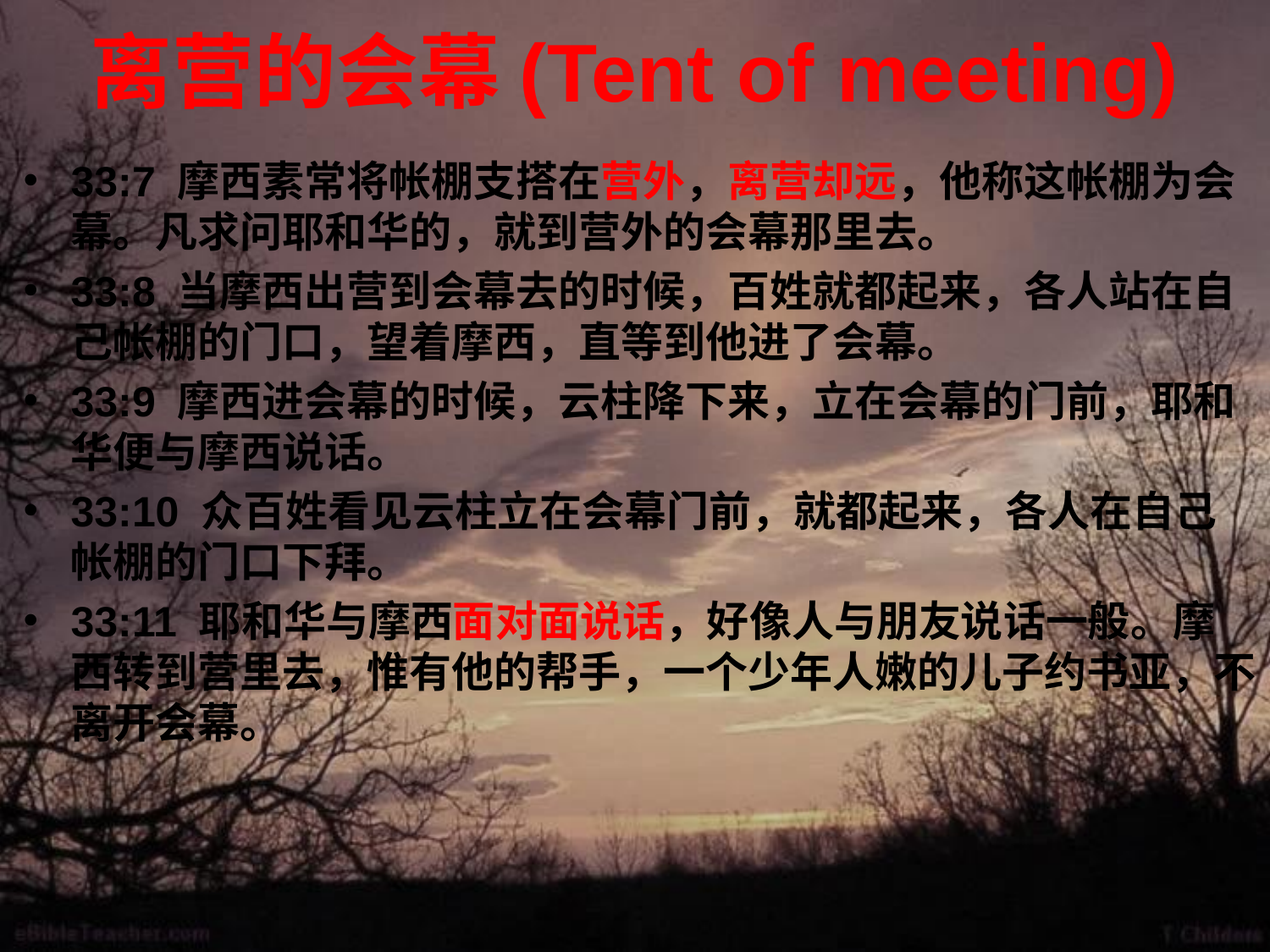

# 离营的会幕(Tent of meeting)
33:7 摩西素常将帐棚支搭在营外，离营却远，他称这帐棚为会幕。凡求问耶和华的，就到营外的会幕那里去。
33:8 当摩西出营到会幕去的时候，百姓就都起来，各人站在自己帐棚的门口，望着摩西，直等到他进了会幕。
33:9 摩西进会幕的时候，云柱降下来，立在会幕的门前，耶和华便与摩西说话。
33:10 众百姓看见云柱立在会幕门前，就都起来，各人在自己帐棚的门口下拜。
33:11 耶和华与摩西面对面说话，好像人与朋友说话一般。摩西转到营里去，惟有他的帮手，一个少年人嫩的儿子约书亚，不离开会幕。